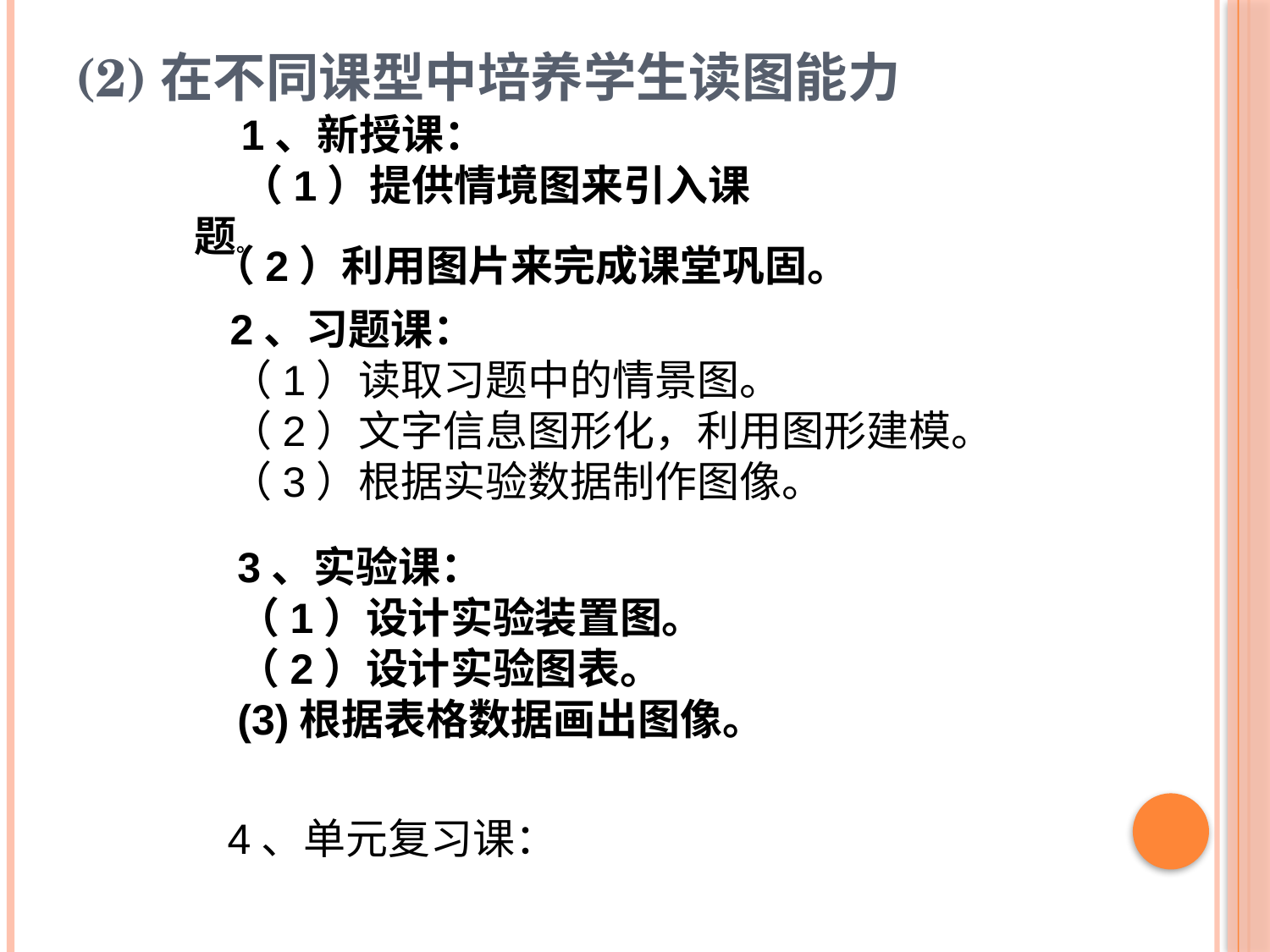

(2)在不同课型中培养学生读图能力
1、新授课：
（1）提供情境图来引入课题。
（2）利用图片来完成课堂巩固。
2、习题课：
（1）读取习题中的情景图。
（2）文字信息图形化，利用图形建模。
（3）根据实验数据制作图像。

3、实验课：
（1）设计实验装置图。
（2）设计实验图表。
(3)根据表格数据画出图像。

4、单元复习课：